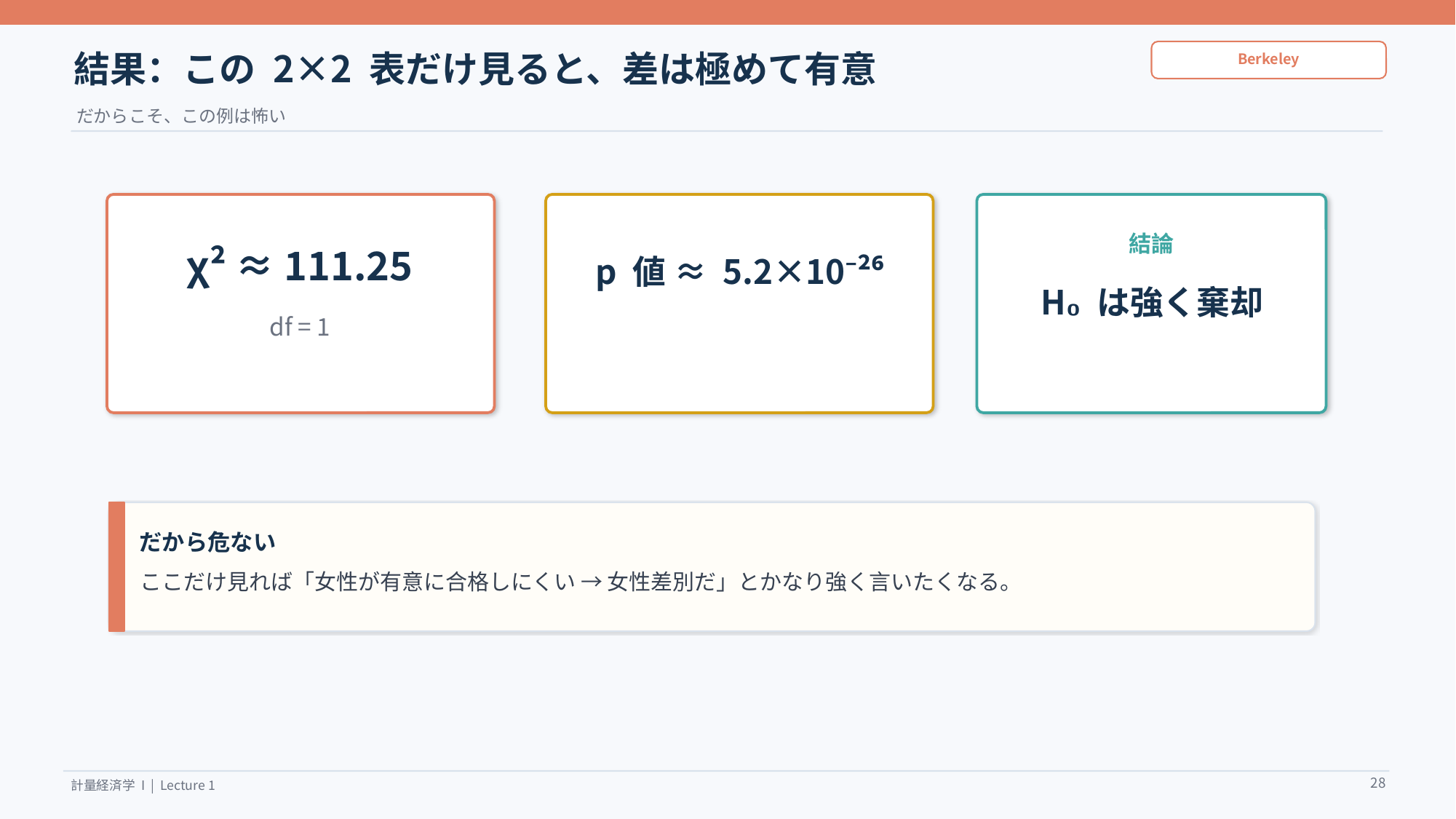

結果：この 2×2 表だけ見ると、差は極めて有意

Berkeley
だからこそ、この例は怖い

結論
χ² ≈ 111.25
p 値 ≈ 5.2×10⁻²⁶
H₀ は強く棄却
df = 1

だから危ない
ここだけ見れば「女性が有意に合格しにくい → 女性差別だ」とかなり強く言いたくなる。

28
計量経済学 I  |  Lecture 1